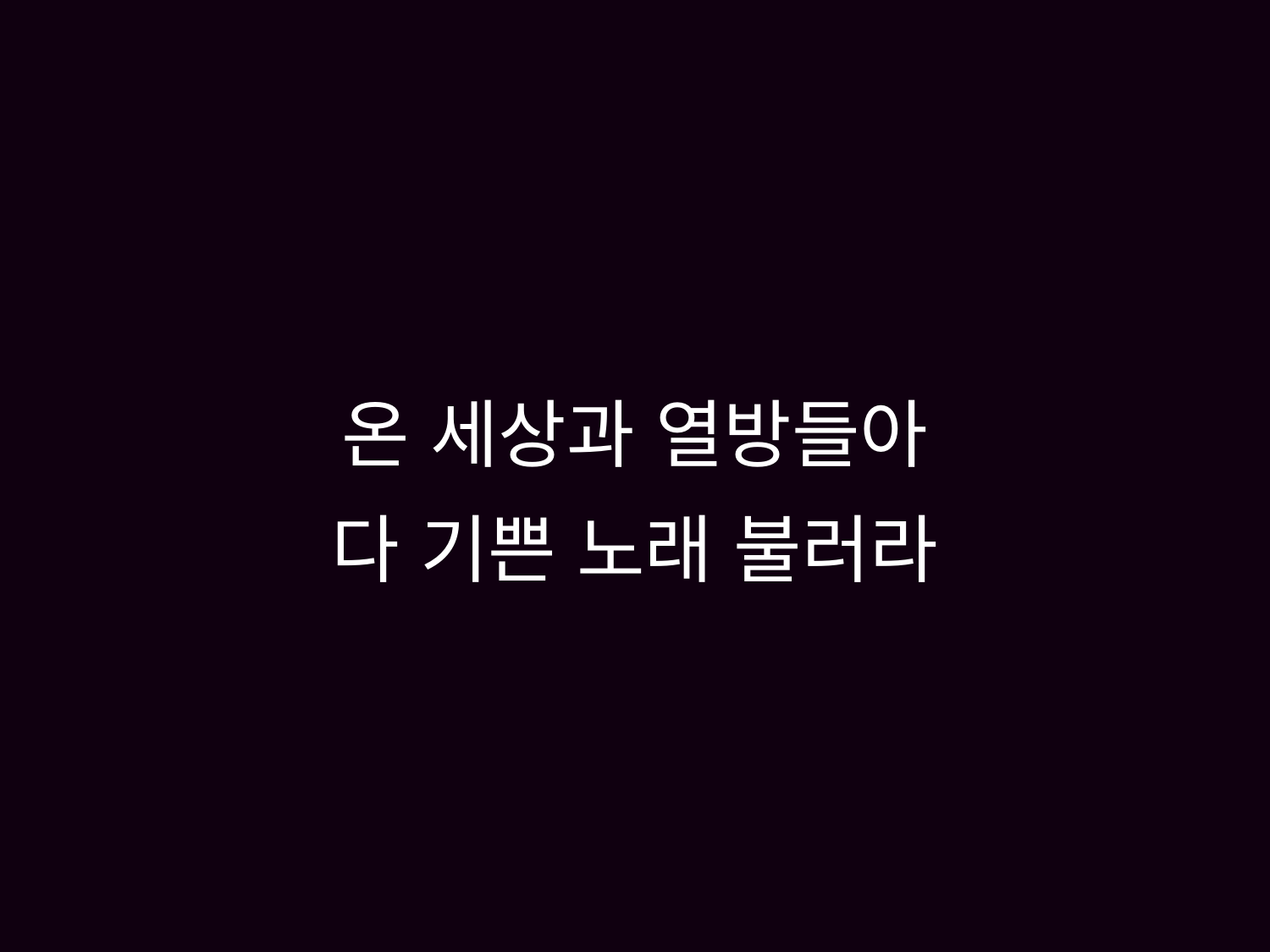

# 온 세상과 열방들아 다 기쁜 노래 불러라